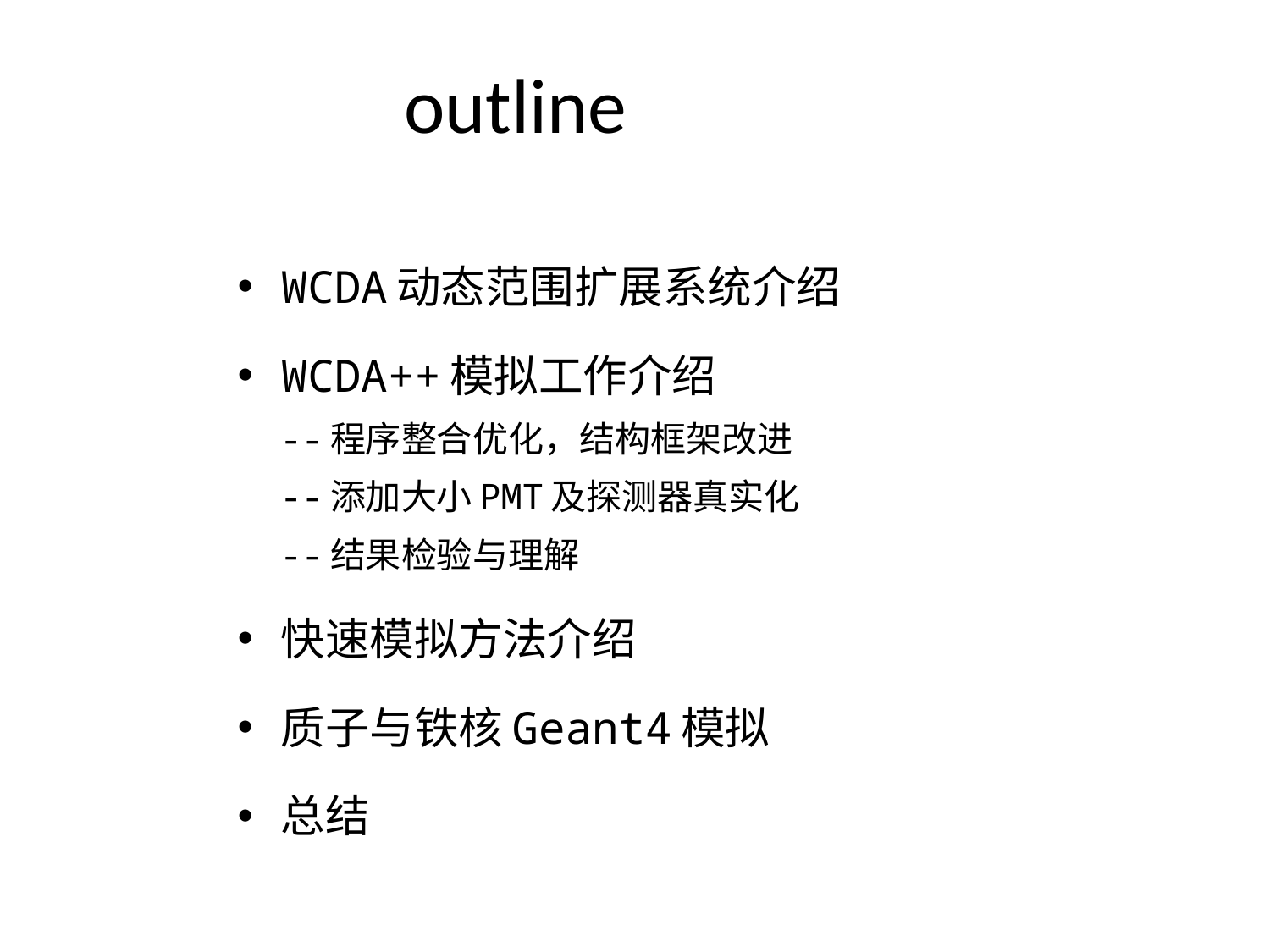

# outline
WCDA动态范围扩展系统介绍
WCDA++模拟工作介绍
  --程序整合优化，结构框架改进
  --添加大小PMT及探测器真实化
  --结果检验与理解
快速模拟方法介绍
质子与铁核Geant4模拟
总结